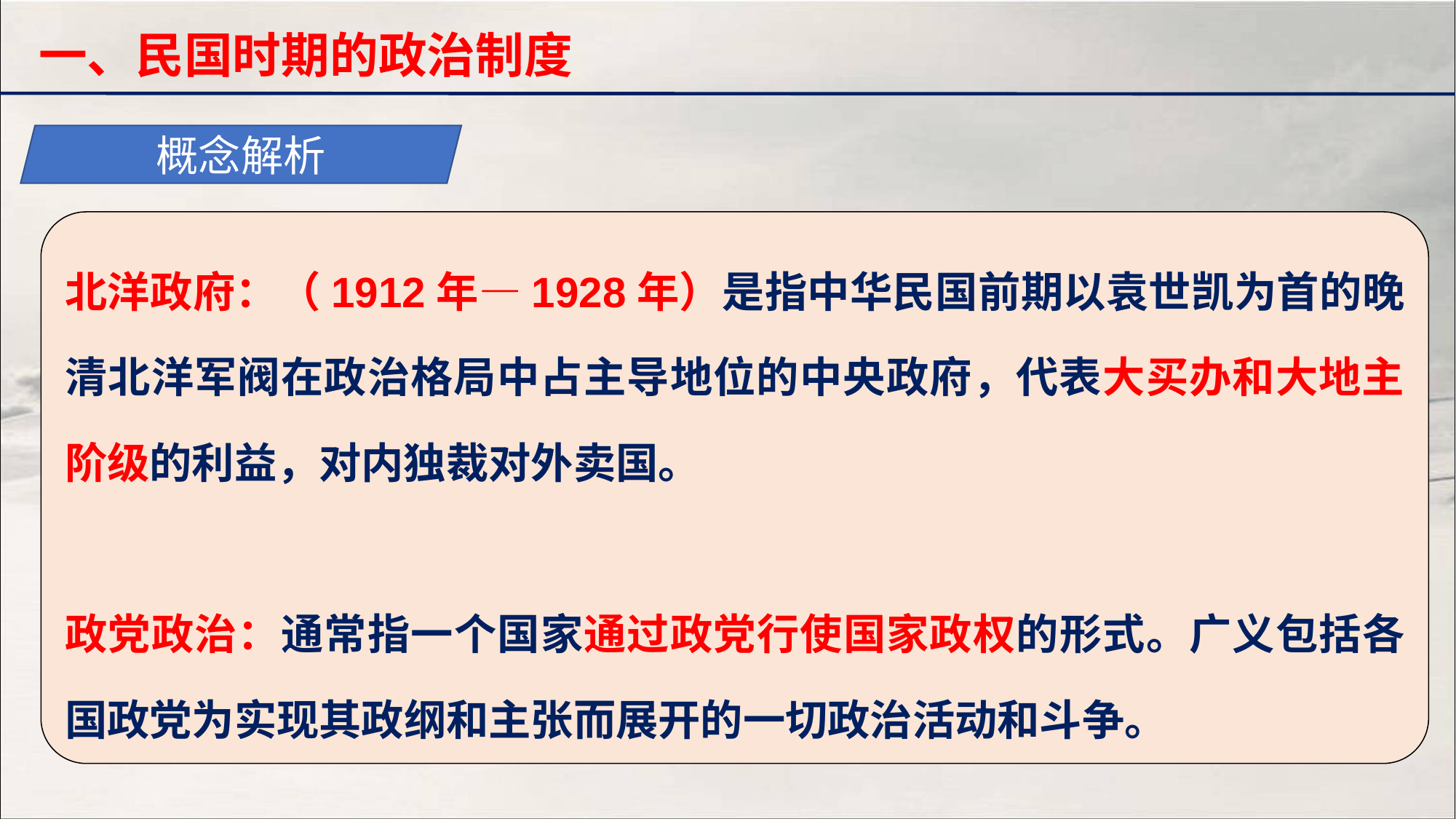

一、民国时期的政治制度
概念解析
北洋政府：（1912年—1928年）是指中华民国前期以袁世凯为首的晚清北洋军阀在政治格局中占主导地位的中央政府，代表大买办和大地主阶级的利益，对内独裁对外卖国。

政党政治：通常指一个国家通过政党行使国家政权的形式。广义包括各国政党为实现其政纲和主张而展开的一切政治活动和斗争。